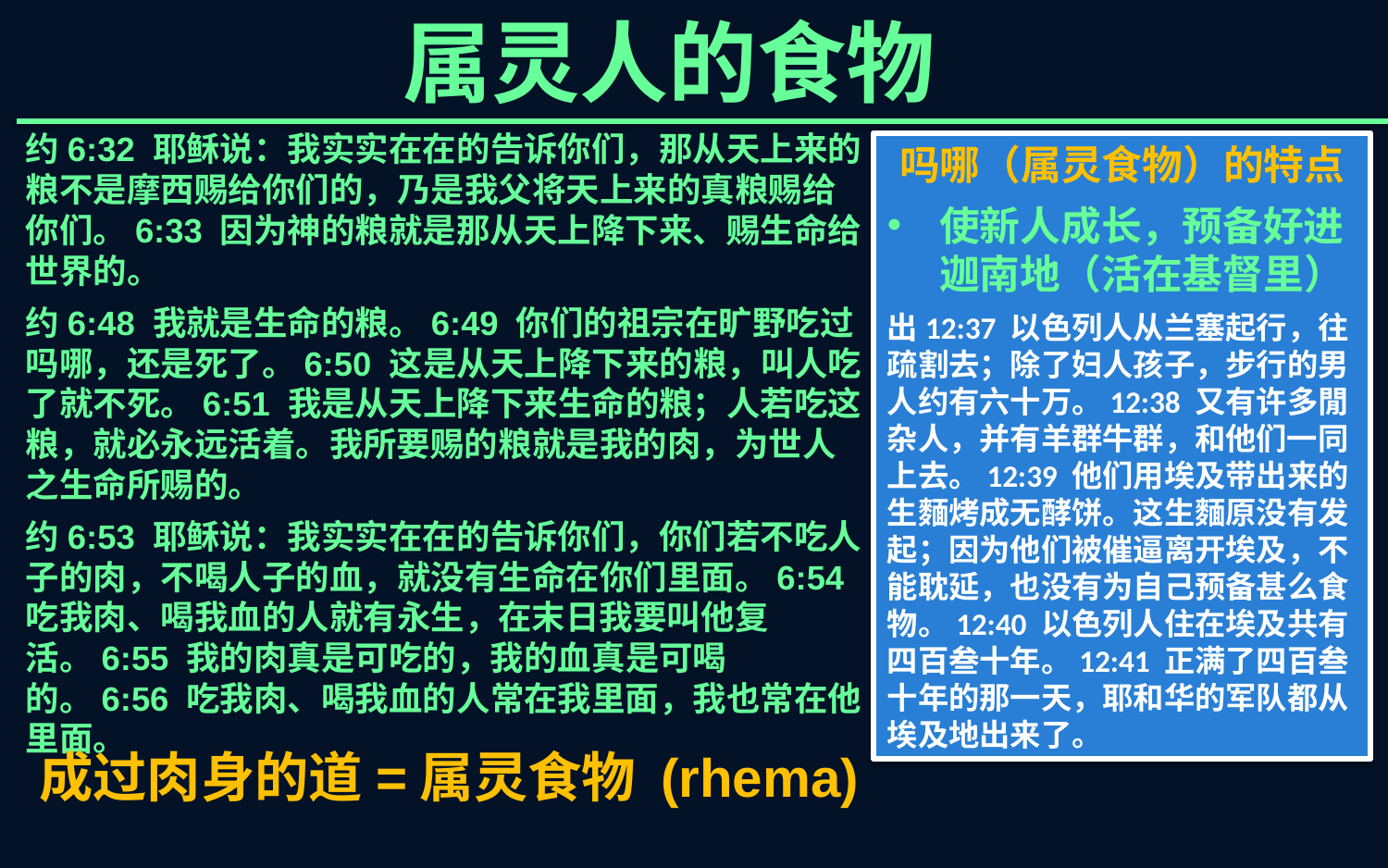

属灵人的食物
约6:32 耶稣说：我实实在在的告诉你们，那从天上来的粮不是摩西赐给你们的，乃是我父将天上来的真粮赐给你们。6:33 因为神的粮就是那从天上降下来、赐生命给世界的。
约6:48 我就是生命的粮。6:49 你们的祖宗在旷野吃过吗哪，还是死了。6:50 这是从天上降下来的粮，叫人吃了就不死。6:51 我是从天上降下来生命的粮；人若吃这粮，就必永远活着。我所要赐的粮就是我的肉，为世人之生命所赐的。
约6:53 耶稣说：我实实在在的告诉你们，你们若不吃人子的肉，不喝人子的血，就没有生命在你们里面。6:54 吃我肉、喝我血的人就有永生，在末日我要叫他复活。6:55 我的肉真是可吃的，我的血真是可喝的。6:56 吃我肉、喝我血的人常在我里面，我也常在他里面。
吗哪（属灵食物）的特点
使新人成长，预备好进迦南地（活在基督里）
出12:37 以色列人从兰塞起行，往疏割去；除了妇人孩子，步行的男人约有六十万。12:38 又有许多閒杂人，并有羊群牛群，和他们一同上去。12:39 他们用埃及带出来的生麵烤成无酵饼。这生麵原没有发起；因为他们被催逼离开埃及，不能耽延，也没有为自己预备甚么食物。12:40 以色列人住在埃及共有四百叁十年。12:41 正满了四百叁十年的那一天，耶和华的军队都从埃及地出来了。
成过肉身的道=属灵食物 (rhema)